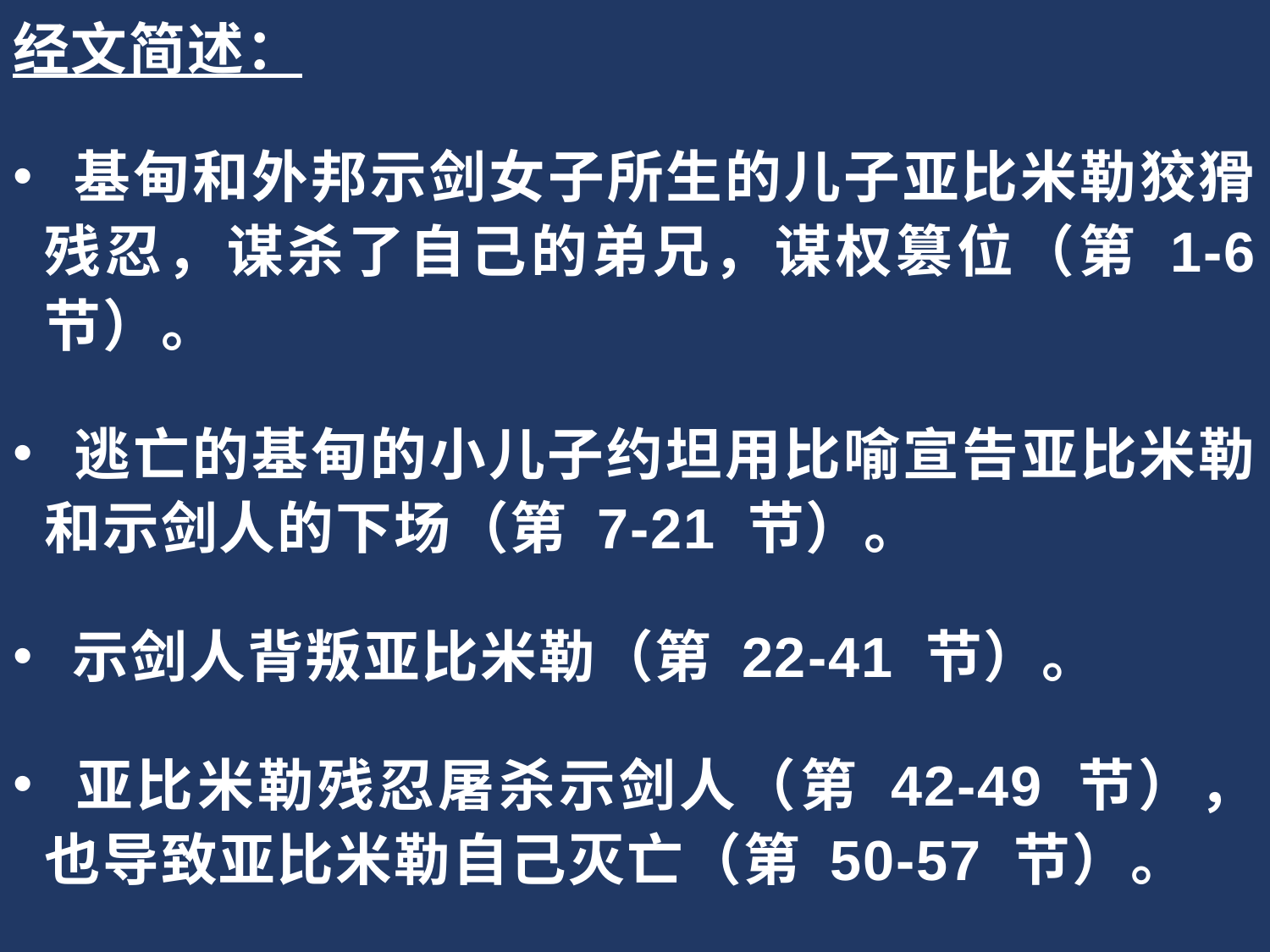

经文简述：

 基甸和外邦示剑女子所生的儿子亚比米勒狡猾残忍，谋杀了自己的弟兄，谋权篡位（第 1-6 节）。

 逃亡的基甸的小儿子约坦用比喻宣告亚比米勒和示剑人的下场（第 7-21 节）。

 示剑人背叛亚比米勒（第 22-41 节）。

 亚比米勒残忍屠杀示剑人（第 42-49 节），也导致亚比米勒自己灭亡（第 50-57 节）。